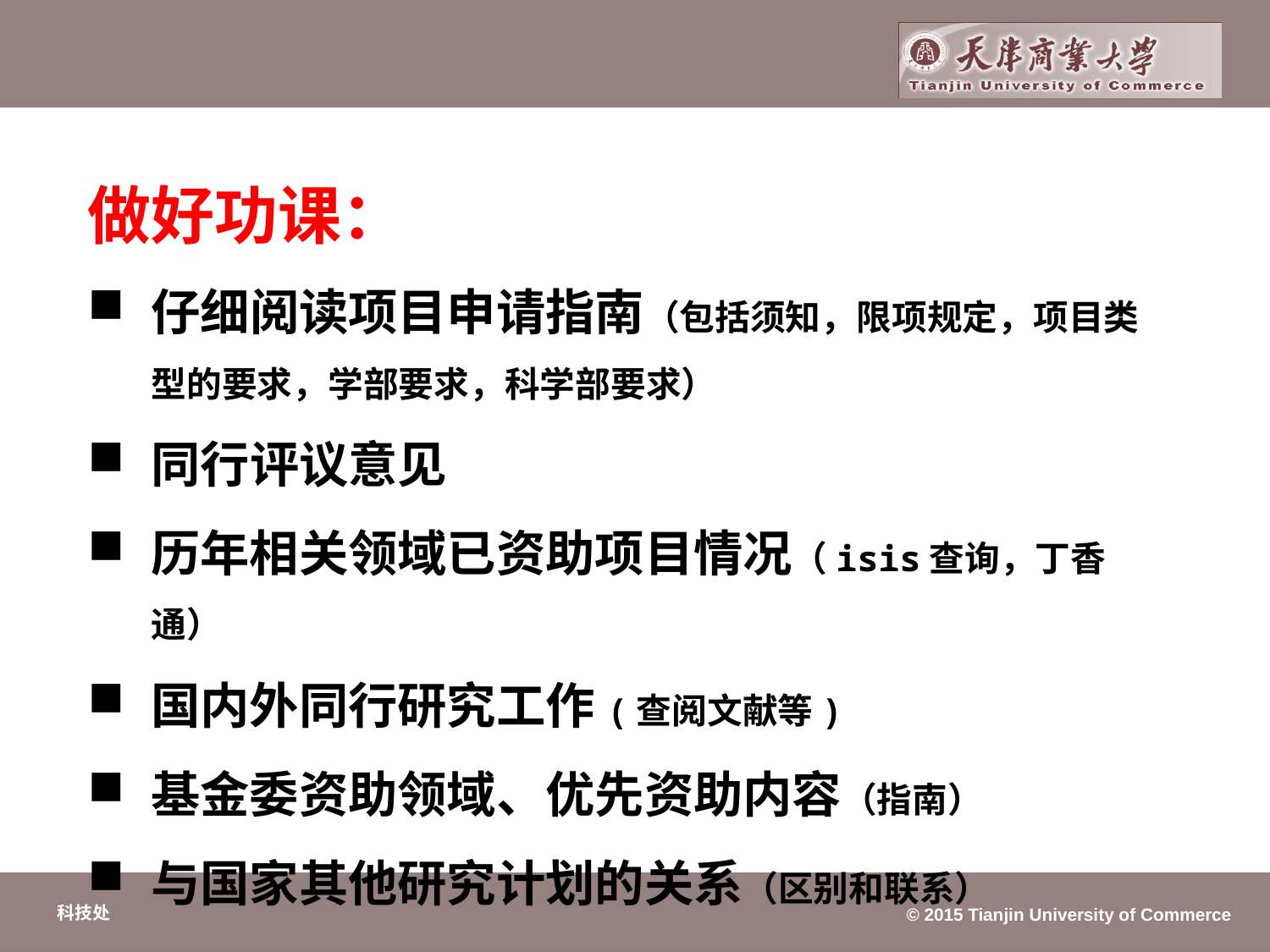

做好功课：
仔细阅读项目申请指南（包括须知，限项规定，项目类型的要求，学部要求，科学部要求）
同行评议意见
历年相关领域已资助项目情况（isis查询，丁香通）
国内外同行研究工作(查阅文献等)
基金委资助领域、优先资助内容（指南）
与国家其他研究计划的关系（区别和联系）